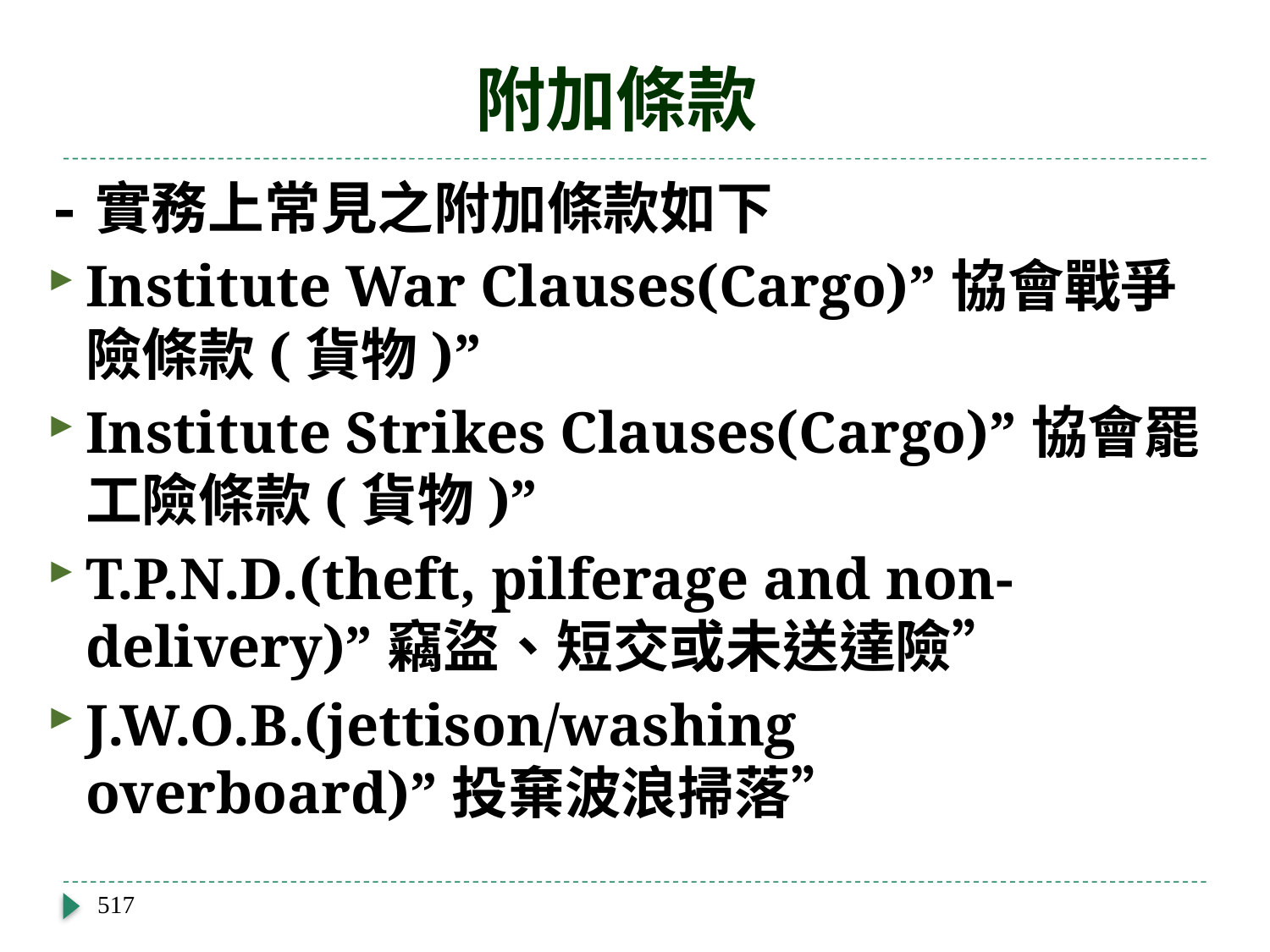

# 附加條款
-實務上常見之附加條款如下
Institute War Clauses(Cargo)”協會戰爭險條款(貨物)”
Institute Strikes Clauses(Cargo)”協會罷工險條款(貨物)”
T.P.N.D.(theft, pilferage and non-delivery)”竊盜、短交或未送達險”
J.W.O.B.(jettison/washing overboard)”投棄波浪掃落”
517